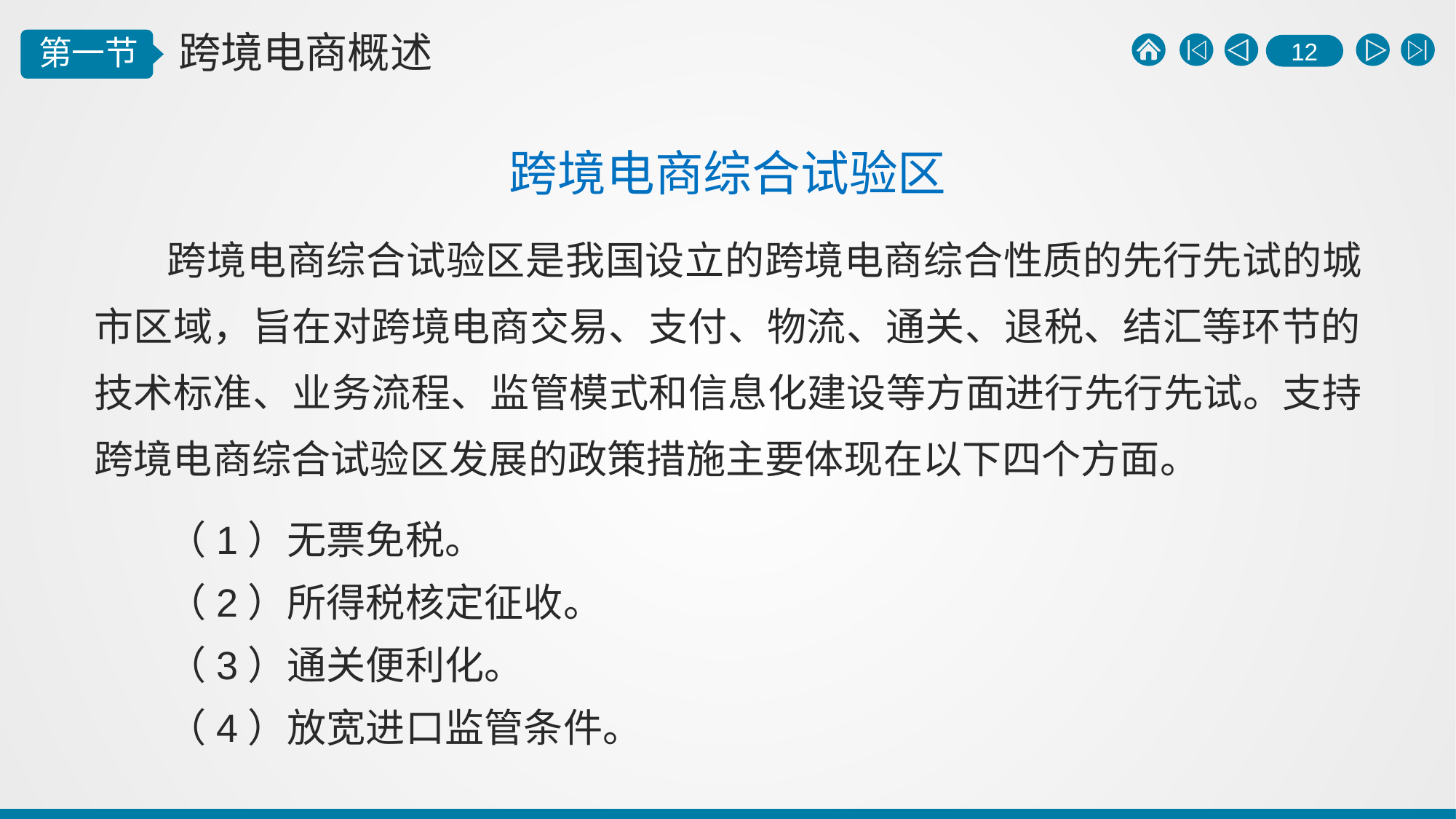

跨境电商综合试验区
跨境电商综合试验区是我国设立的跨境电商综合性质的先行先试的城市区域，旨在对跨境电商交易、支付、物流、通关、退税、结汇等环节的技术标准、业务流程、监管模式和信息化建设等方面进行先行先试。支持跨境电商综合试验区发展的政策措施主要体现在以下四个方面。
（1）无票免税。
（2）所得税核定征收。
（3）通关便利化。
（4）放宽进口监管条件。